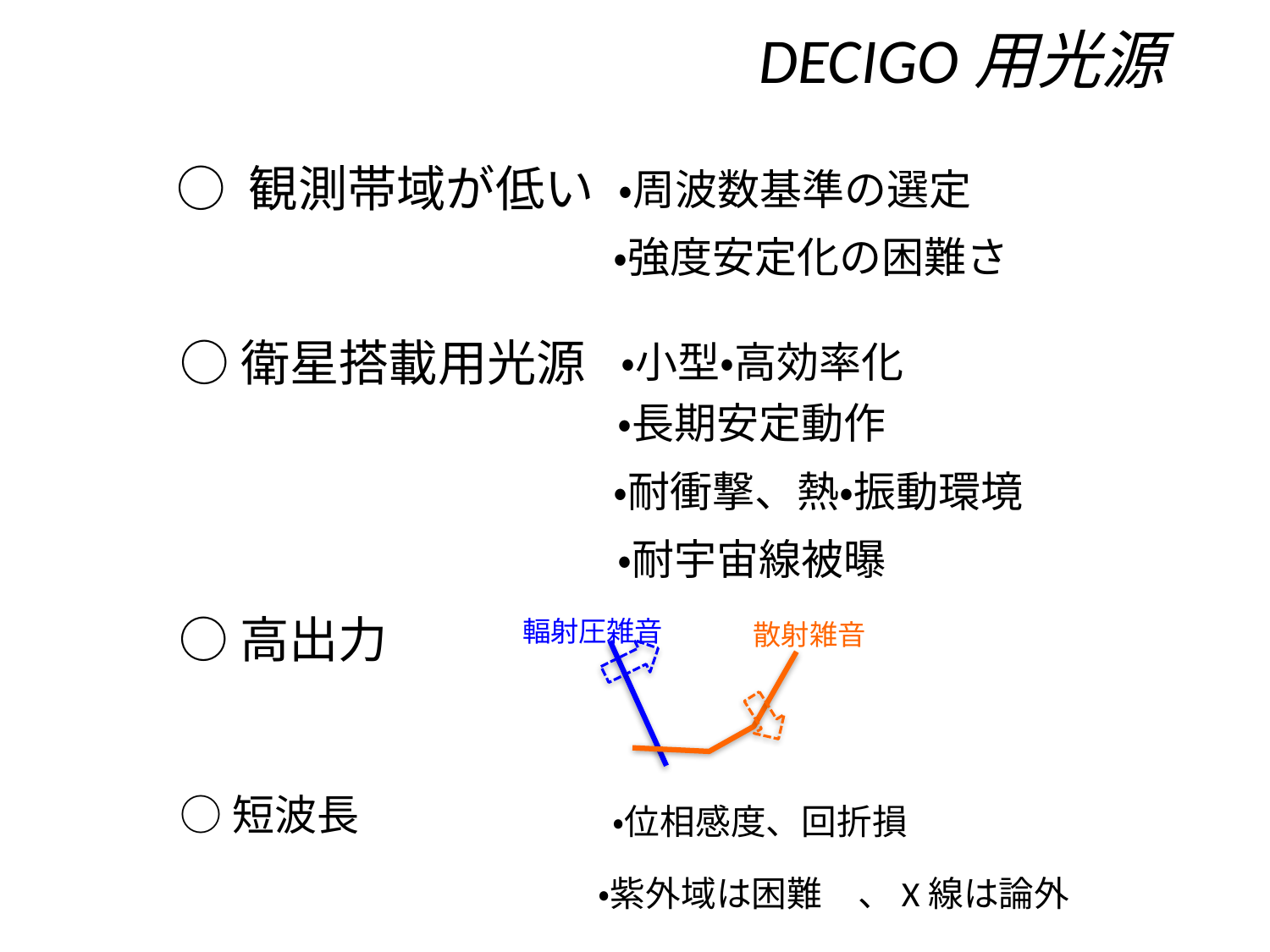

# DECIGO用光源
○ 観測帯域が低い
・周波数基準の選定
・強度安定化の困難さ
○衛星搭載用光源
・小型・高効率化
・長期安定動作
・耐衝撃、熱・振動環境
・耐宇宙線被曝
○高出力
輻射圧雑音
散射雑音

○短波長
・位相感度、回折損
・紫外域は困難　、X線は論外